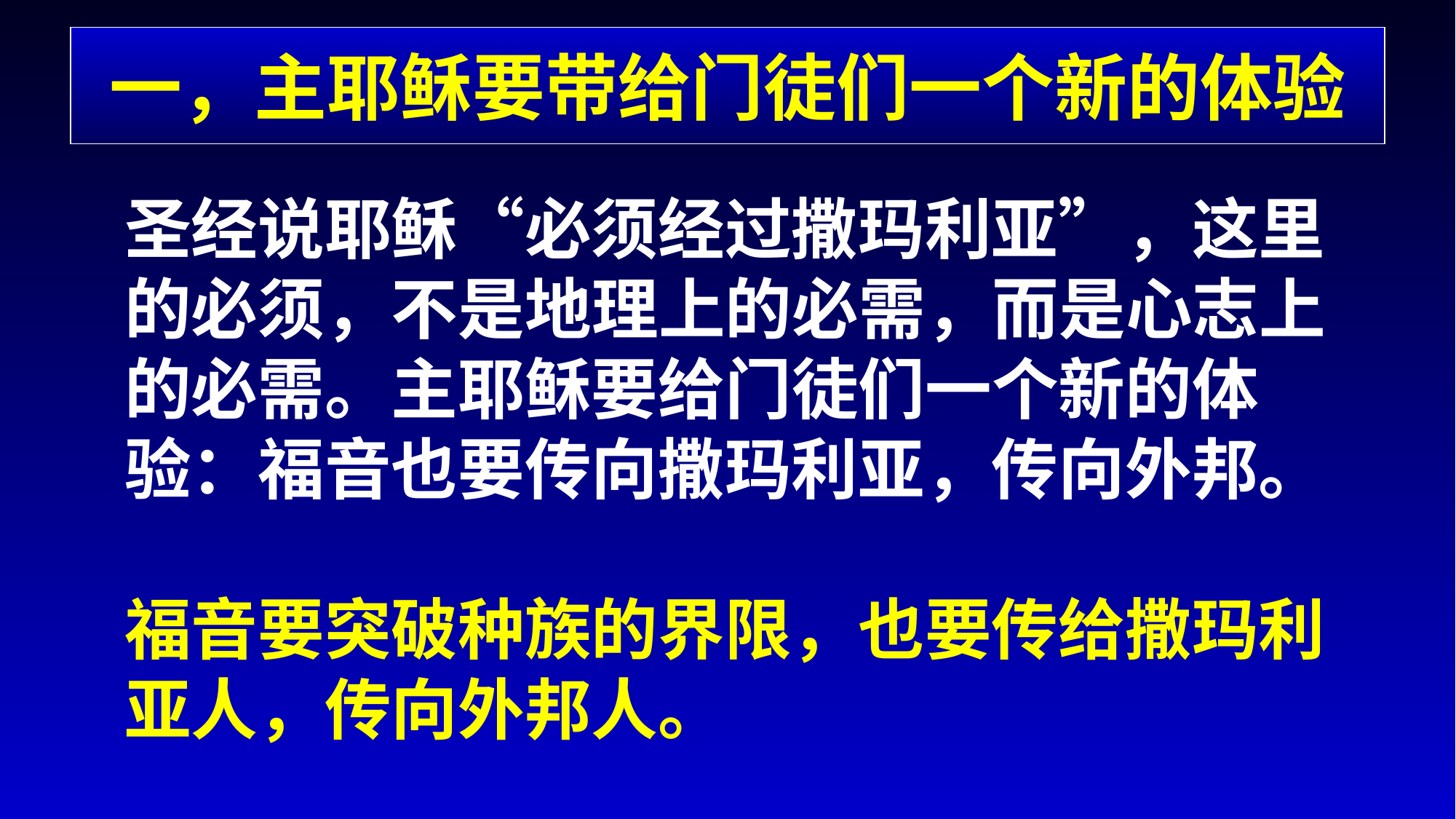

# 一，主耶稣要带给门徒们一个新的体验
圣经说耶稣“必须经过撒玛利亚”，这里的必须，不是地理上的必需，而是心志上的必需。主耶稣要给门徒们一个新的体验：福音也要传向撒玛利亚，传向外邦。

福音要突破种族的界限，也要传给撒玛利亚人，传向外邦人。